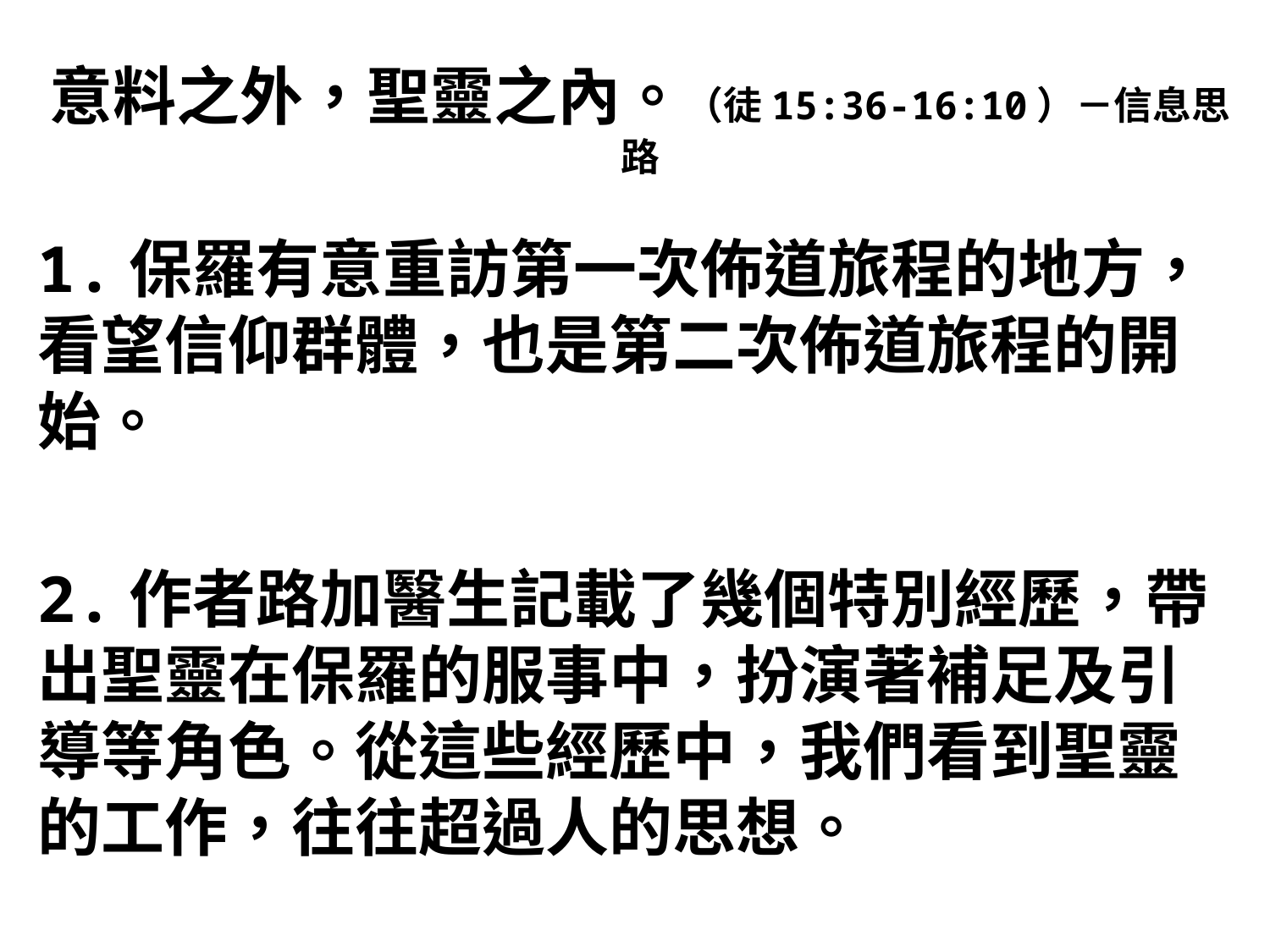

# 意料之外，聖靈之內。（徒15:36-16:10）－信息思路
1.保羅有意重訪第一次佈道旅程的地方，看望信仰群體，也是第二次佈道旅程的開始。

2.作者路加醫生記載了幾個特別經歷，帶出聖靈在保羅的服事中，扮演著補足及引導等角色。從這些經歷中，我們看到聖靈的工作，往往超過人的思想。